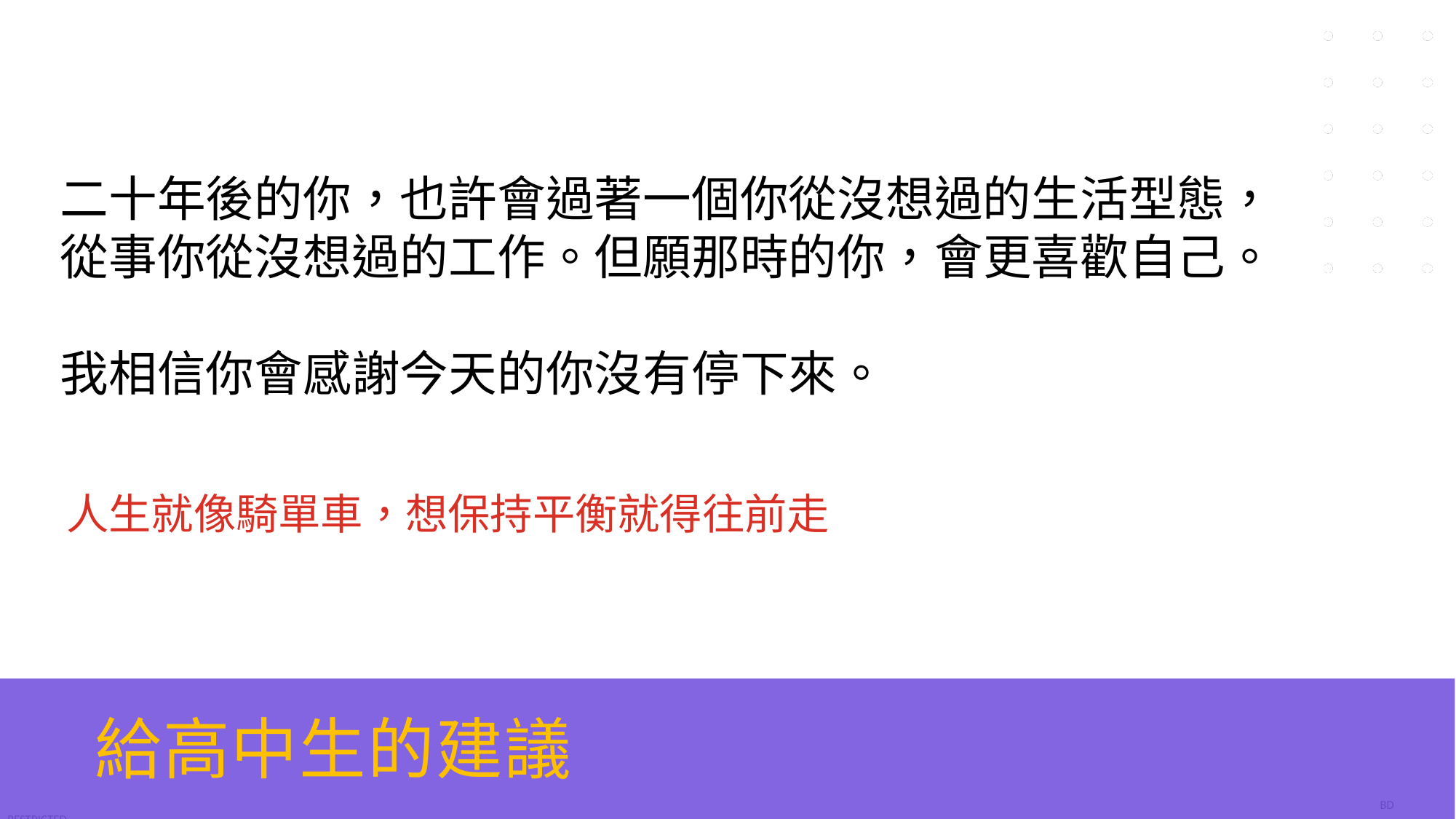

二十年後的你，也許會過著一個你從沒想過的生活型態，從事你從沒想過的工作。但願那時的你，會更喜歡自己。

我相信你會感謝今天的你沒有停下來。
人生就像騎單車，想保持平衡就得往前走
# 給高中生的建議